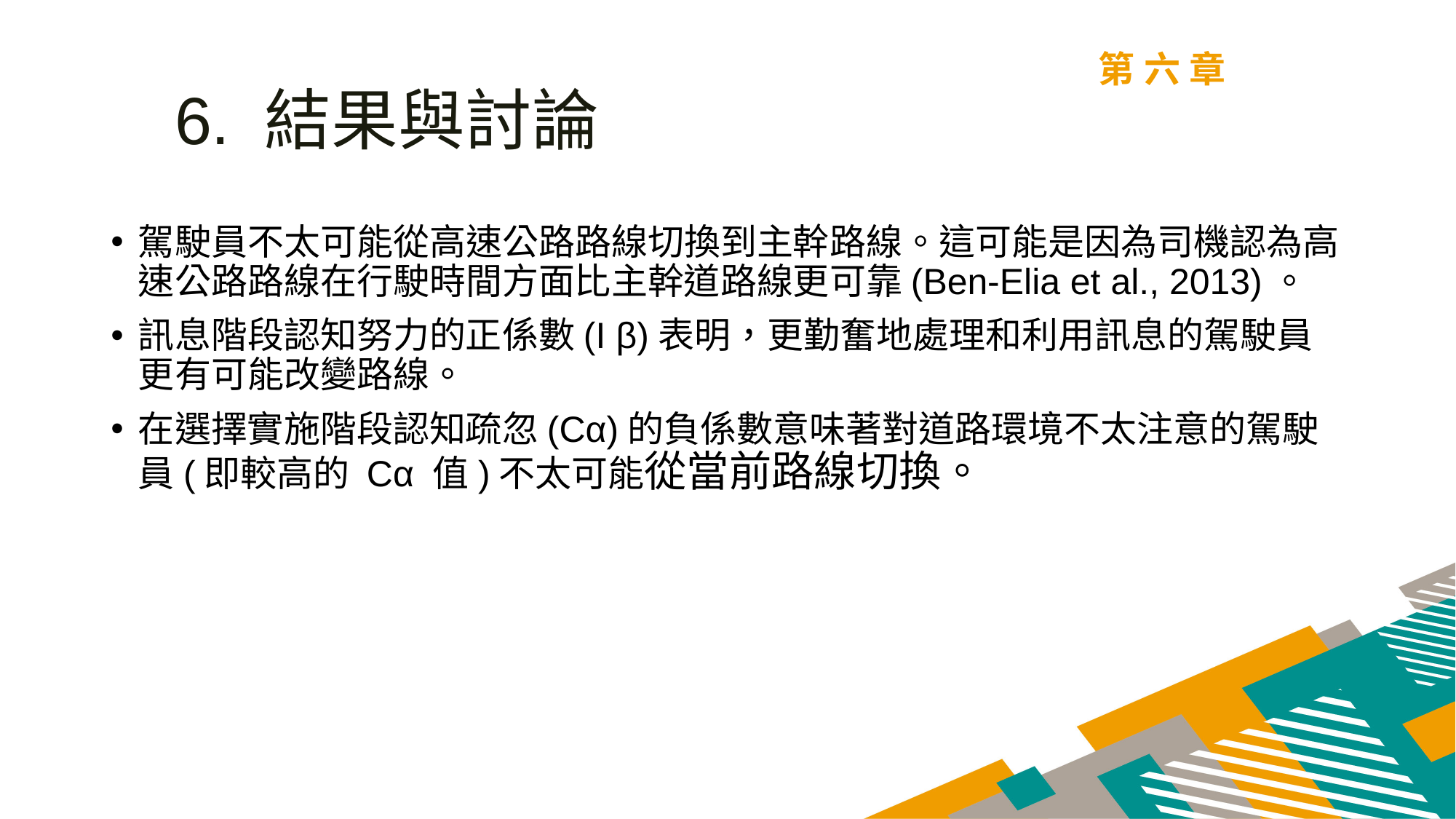

第六章
6. 結果與討論
駕駛員不太可能從高速公路路線切換到主幹路線。這可能是因為司機認為高速公路路線在行駛時間方面比主幹道路線更可靠(Ben-Elia et al., 2013)。
訊息階段認知努力的正係數(I β)表明，更勤奮地處理和利用訊息的駕駛員更有可能改變路線。
在選擇實施階段認知疏忽(Cα)的負係數意味著對道路環境不太注意的駕駛員(即較高的 Cα 值)不太可能從當前路線切換。